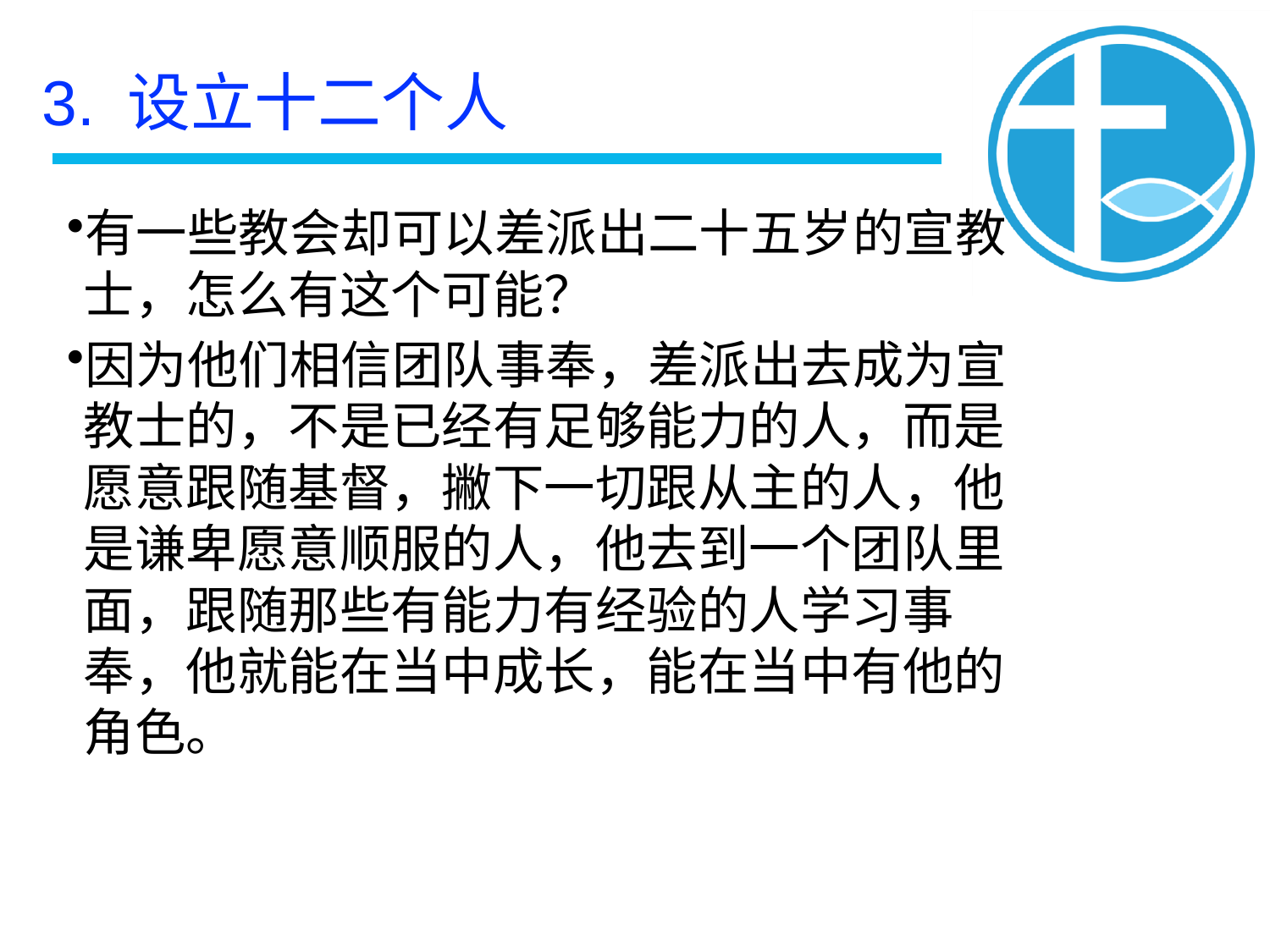

3. 设立十二个人
有一些教会却可以差派出二十五岁的宣教士，怎么有这个可能？
因为他们相信团队事奉，差派出去成为宣教士的，不是已经有足够能力的人，而是愿意跟随基督，撇下一切跟从主的人，他是谦卑愿意顺服的人，他去到一个团队里面，跟随那些有能力有经验的人学习事奉，他就能在当中成长，能在当中有他的角色。